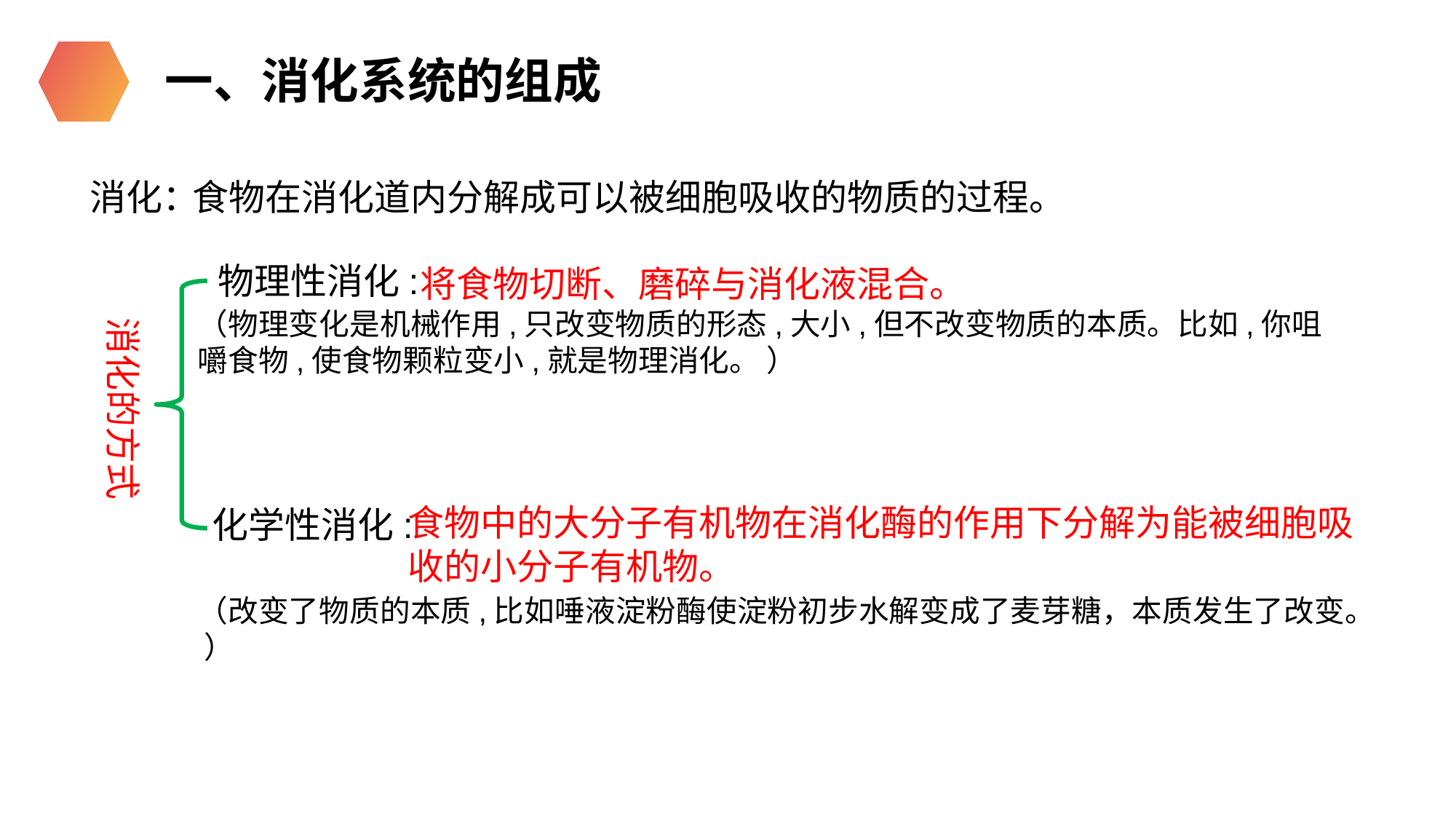

一、消化系统的组成
消化：
食物在消化道内分解成可以被细胞吸收的物质的过程。
物理性消化:
将食物切断、磨碎与消化液混合。

消化的方式
（物理变化是机械作用,只改变物质的形态,大小,但不改变物质的本质。比如,你咀嚼食物,使食物颗粒变小,就是物理消化。 ）
食物中的大分子有机物在消化酶的作用下分解为能被细胞吸收的小分子有机物。
化学性消化:
（改变了物质的本质,比如唾液淀粉酶使淀粉初步水解变成了麦芽糖，本质发生了改变。 ）